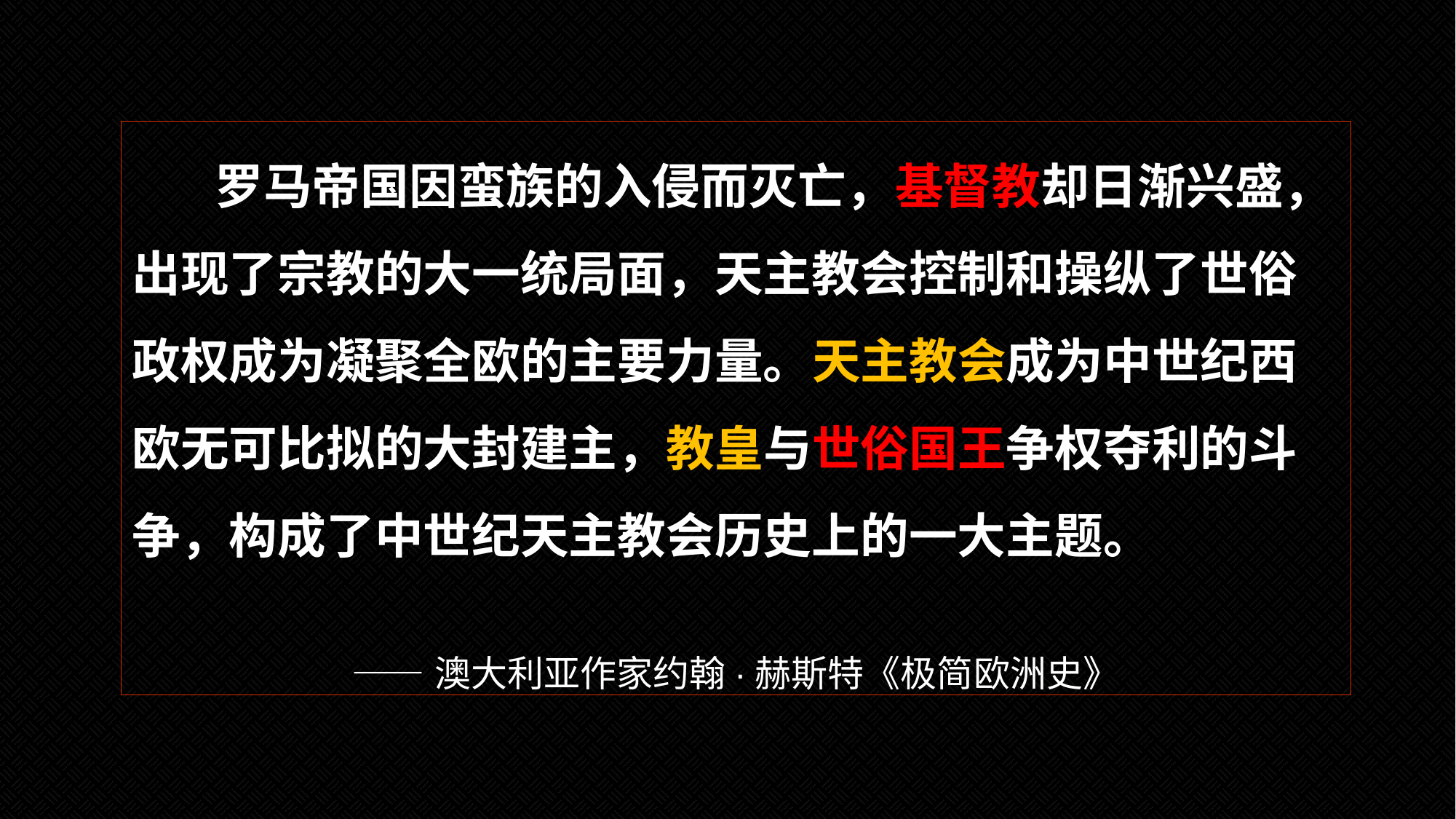

罗马帝国因蛮族的入侵而灭亡，基督教却日渐兴盛，出现了宗教的大一统局面，天主教会控制和操纵了世俗政权成为凝聚全欧的主要力量。天主教会成为中世纪西欧无可比拟的大封建主，教皇与世俗国王争权夺利的斗争，构成了中世纪天主教会历史上的一大主题。
                           ——澳大利亚作家约翰·赫斯特《极简欧洲史》